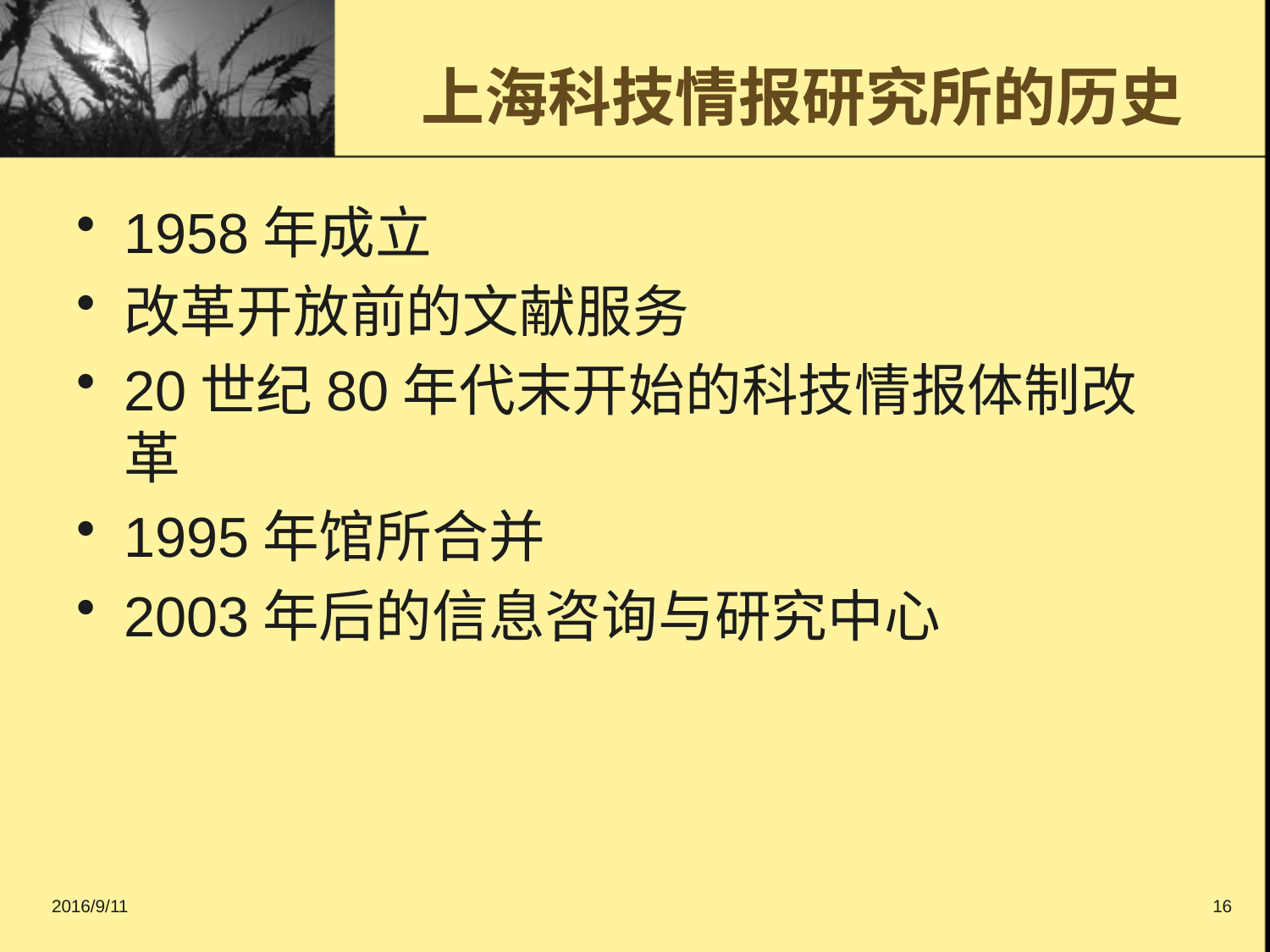

# 上海科技情报研究所的历史
1958年成立
改革开放前的文献服务
20世纪80年代末开始的科技情报体制改革
1995年馆所合并
2003年后的信息咨询与研究中心
2016/9/11

16